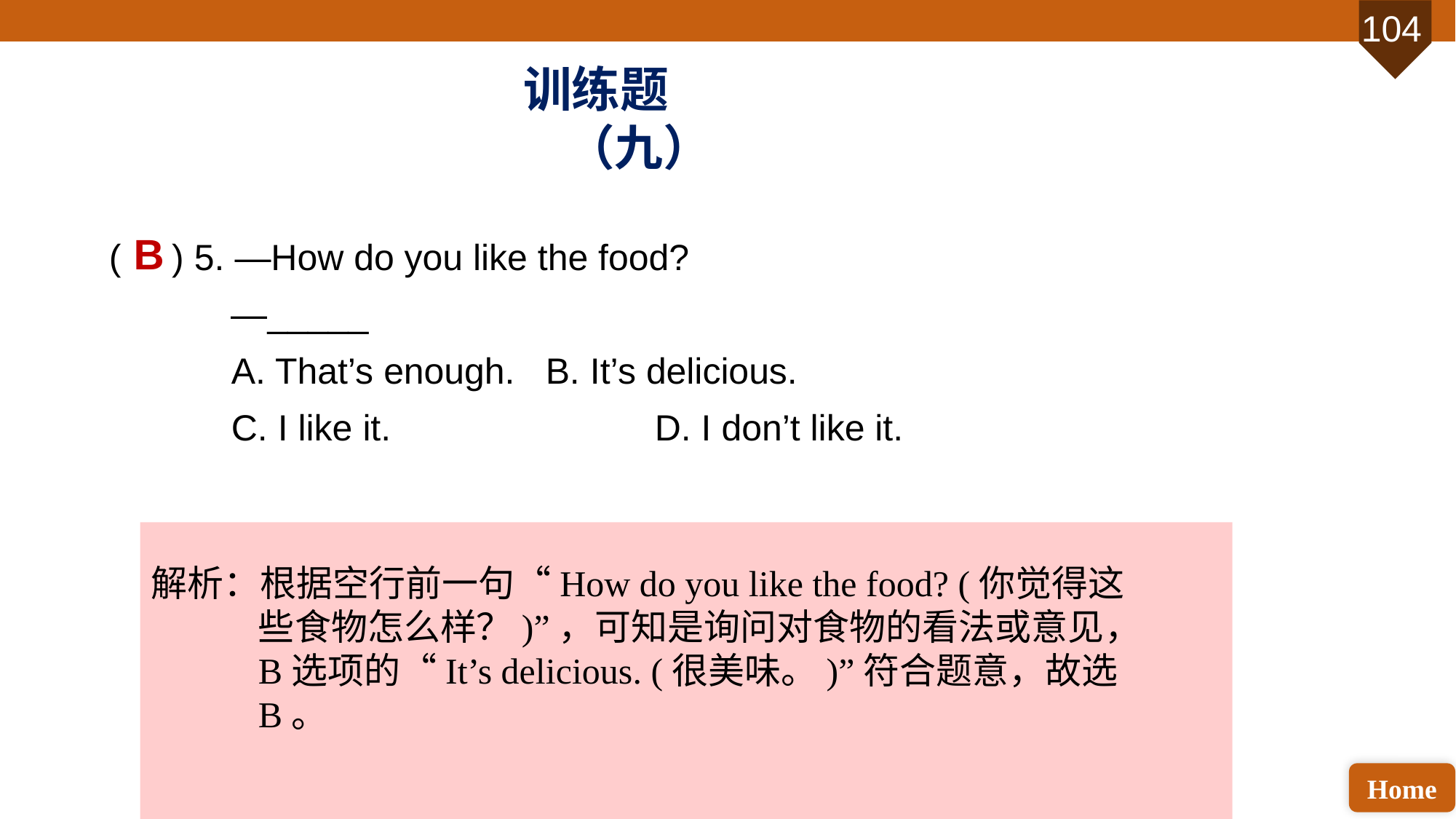

训练题（九）
(     ) 5. —How do you like the food?
            —_____
            A. That’s enough. 	B. It’s delicious.
            C. I like it. 			D. I don’t like it.
B

解析：根据空行前一句“How do you like the food? (你觉得这些食物怎么样？)”，可知是询问对食物的看法或意见，B选项的“It’s delicious. (很美味。)”符合题意，故选B。